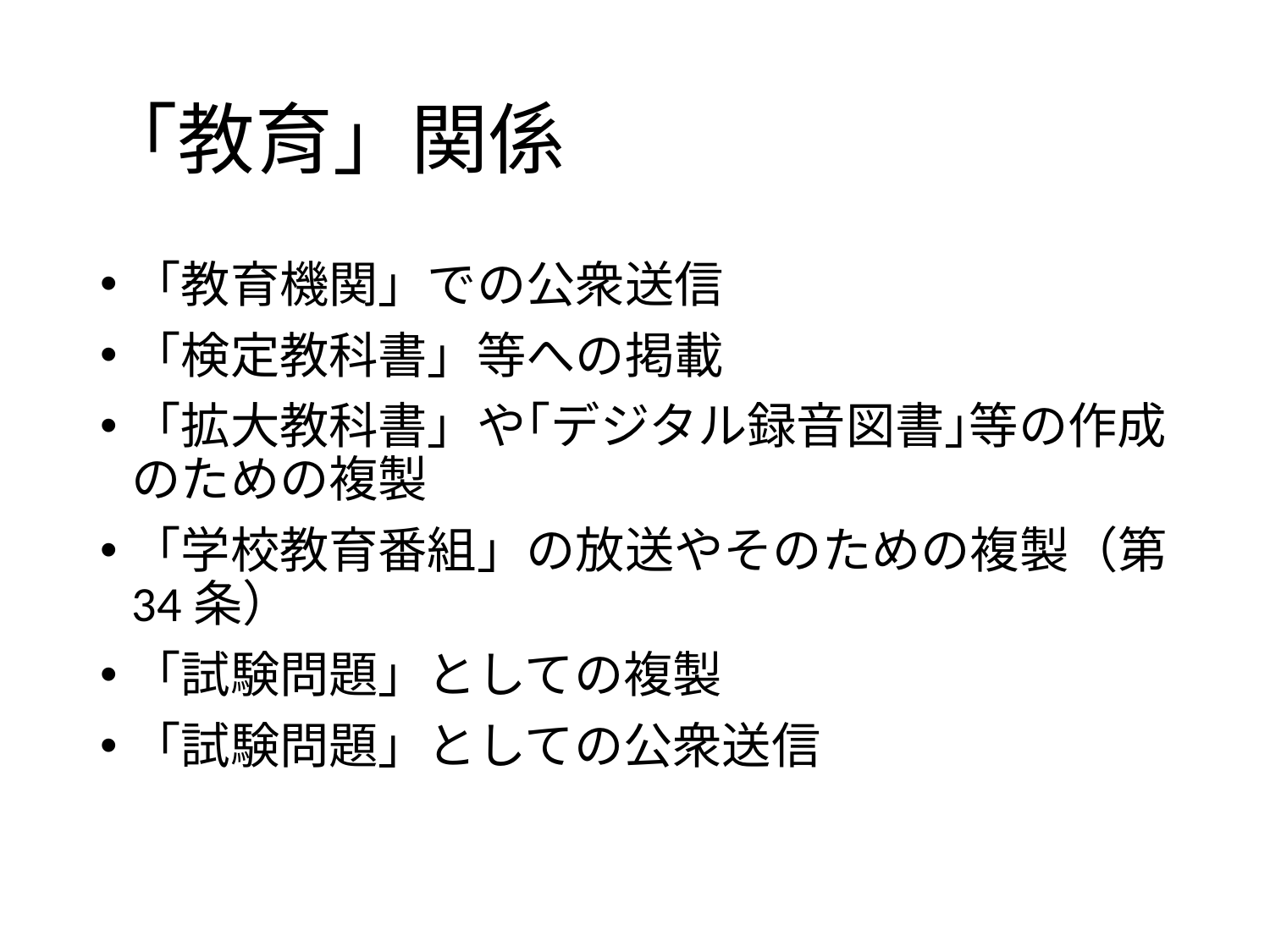

# 「教育」関係
「教育機関」での公衆送信
「検定教科書」等への掲載
「拡大教科書」や｢デジタル録音図書｣等の作成のための複製
「学校教育番組」の放送やそのための複製（第34条）
「試験問題」としての複製
「試験問題」としての公衆送信